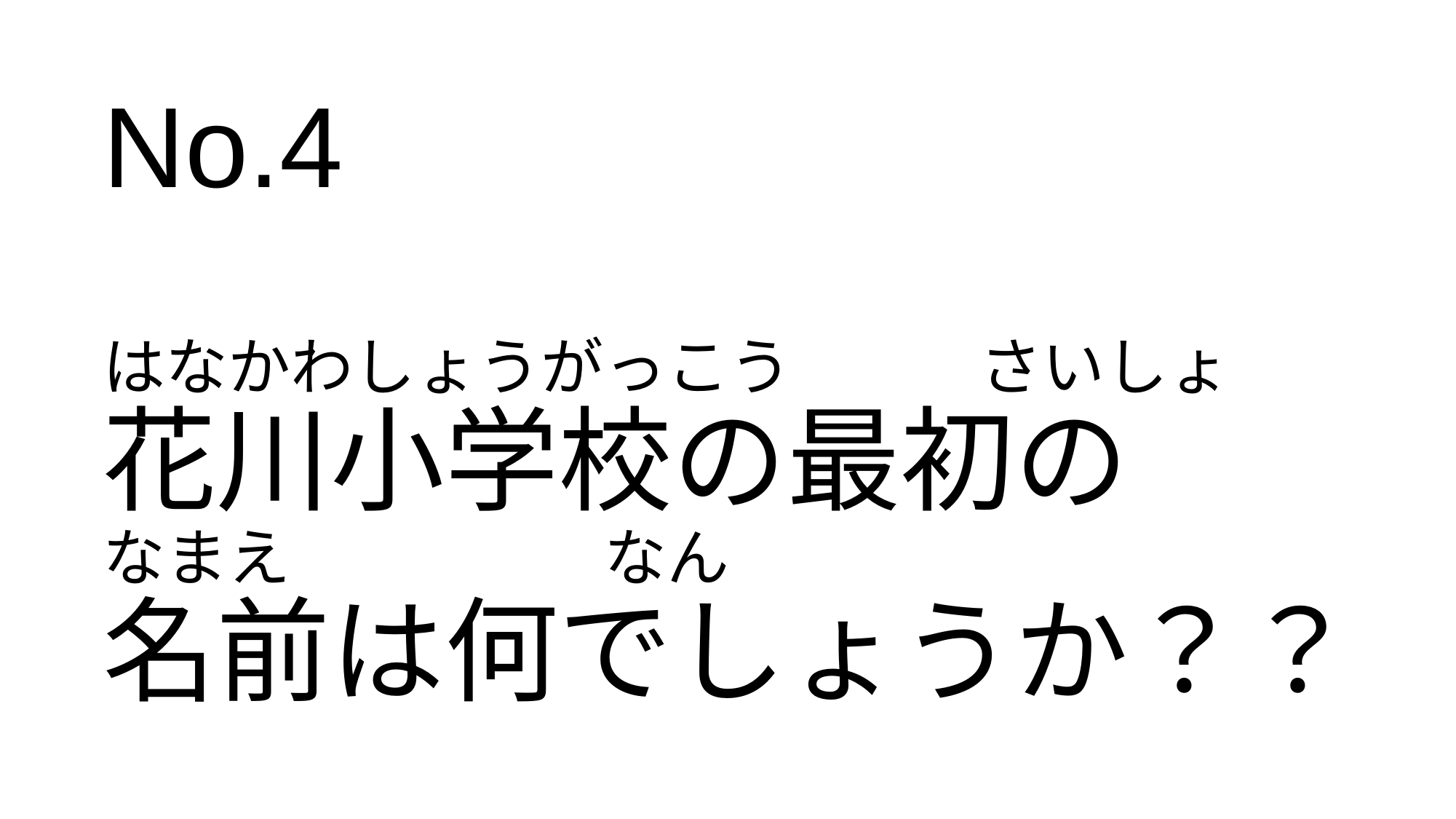

# No.4 はなかわしょうがっこう　　　さいしょ 花川小学校の最初の なまえ　　　　　なん 名前は何でしょうか？？